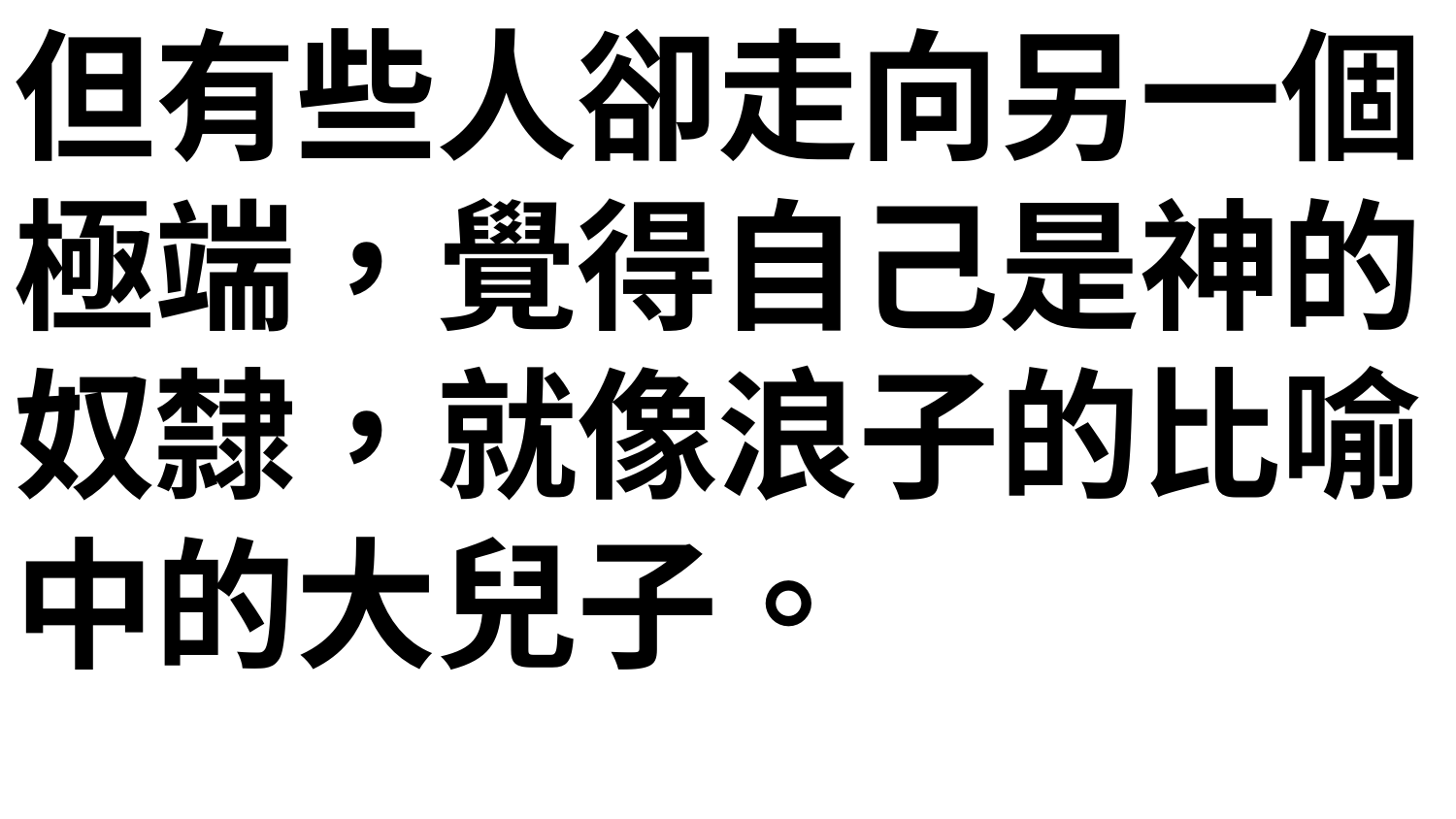

但有些人卻走向另一個極端，覺得自己是神的奴隸，就像浪子的比喻中的大兒子。